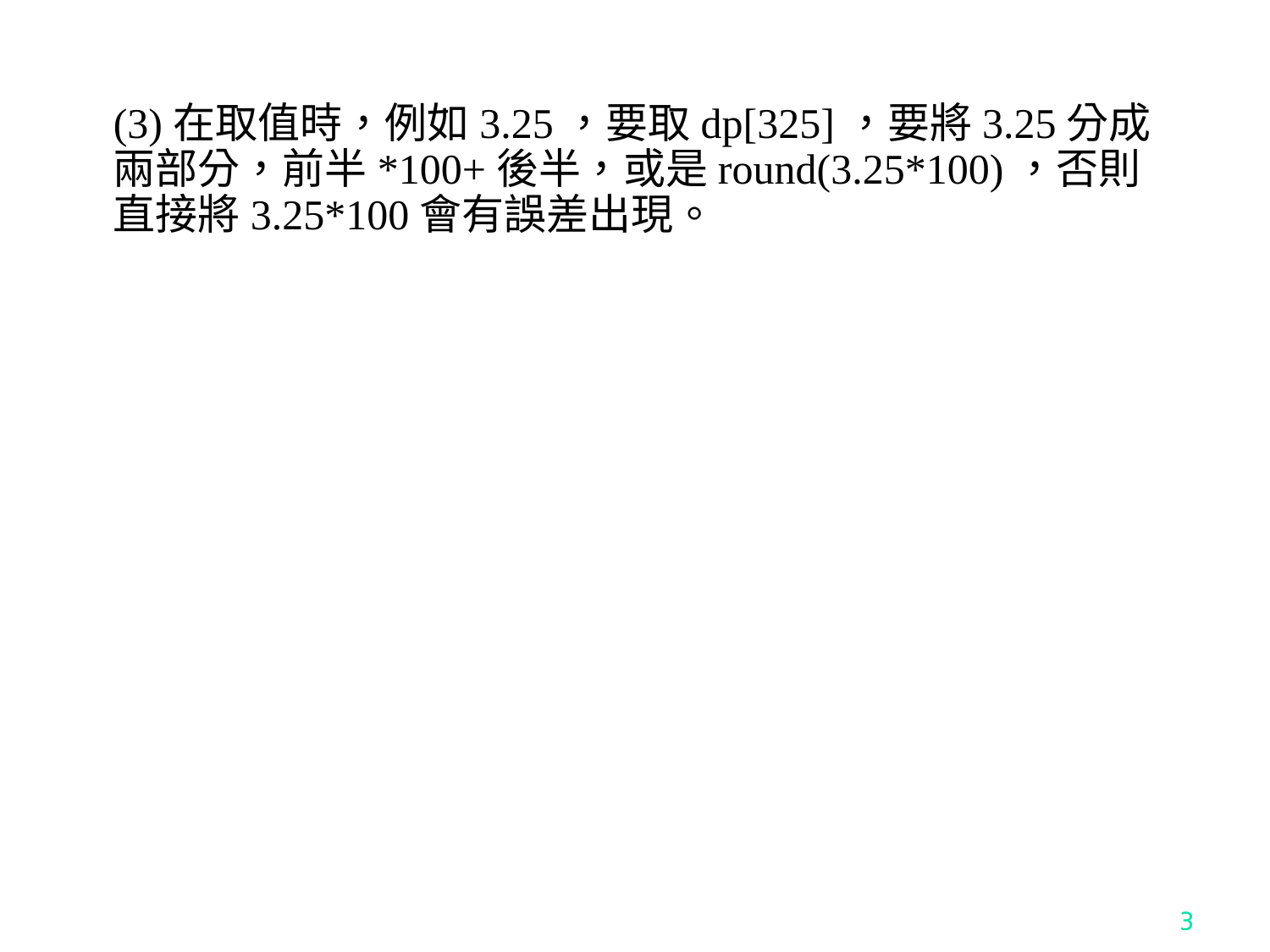

(3)在取值時，例如3.25，要取dp[325]，要將3.25分成兩部分，前半*100+後半，或是round(3.25*100)，否則直接將3.25*100會有誤差出現。
3